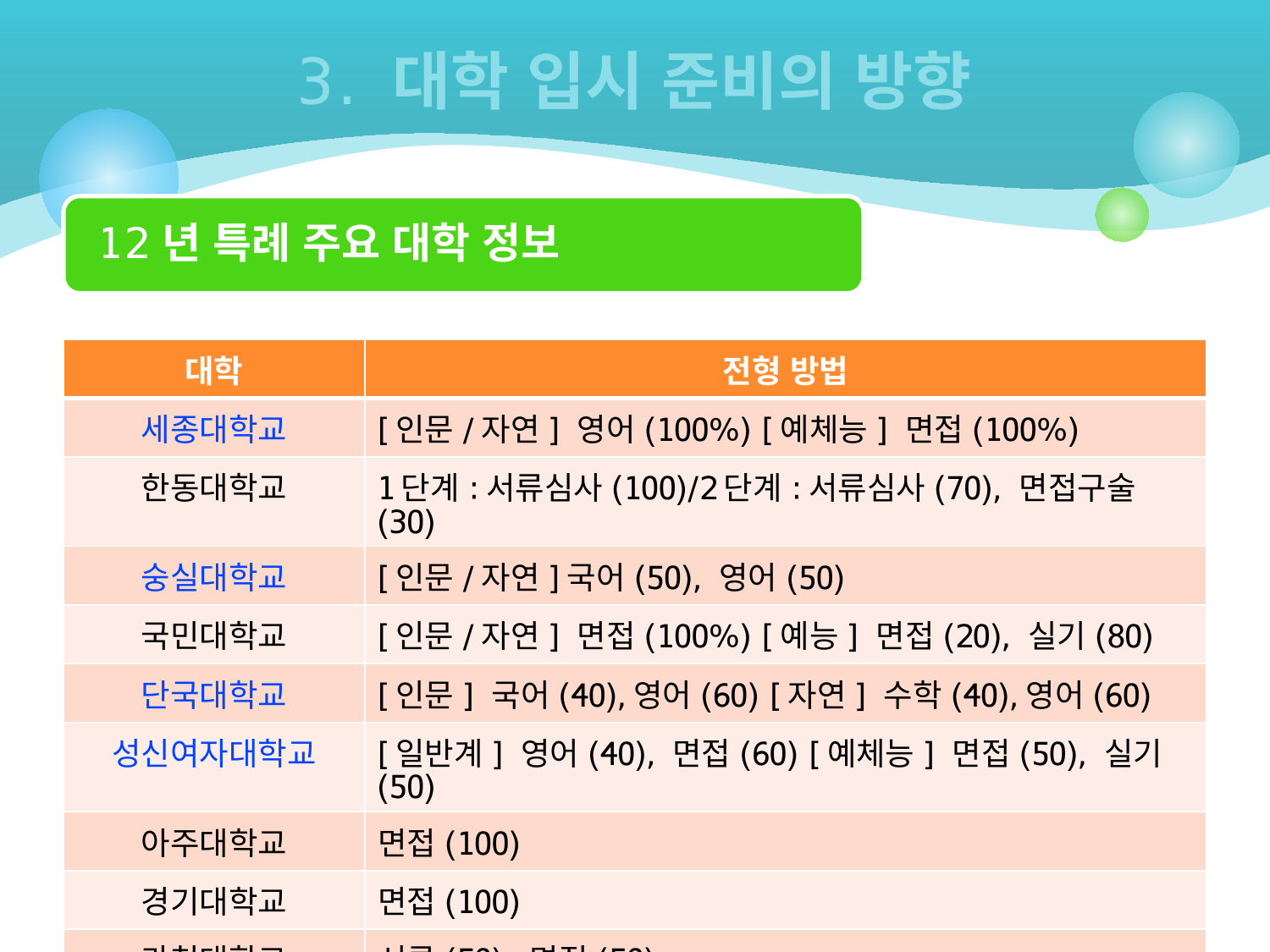

# 3. 대학 입시 준비의 방향

12년 특례 주요 대학 정보
| 대학 | 전형 방법 |
| --- | --- |
| 세종대학교 | [인문/자연] 영어(100%) [예체능] 면접(100%) |
| 한동대학교 | 1단계:서류심사(100)/2단계:서류심사(70), 면접구술(30) |
| 숭실대학교 | [인문/자연]국어(50), 영어(50) |
| 국민대학교 | [인문/자연] 면접(100%) [예능] 면접(20), 실기(80) |
| 단국대학교 | [인문] 국어(40),영어(60) [자연] 수학(40),영어(60) |
| 성신여자대학교 | [일반계] 영어(40), 면접(60) [예체능] 면접(50), 실기(50) |
| 아주대학교 | 면접(100) |
| 경기대학교 | 면접(100) |
| 가천대학교 | 서류(50), 면접(50) |